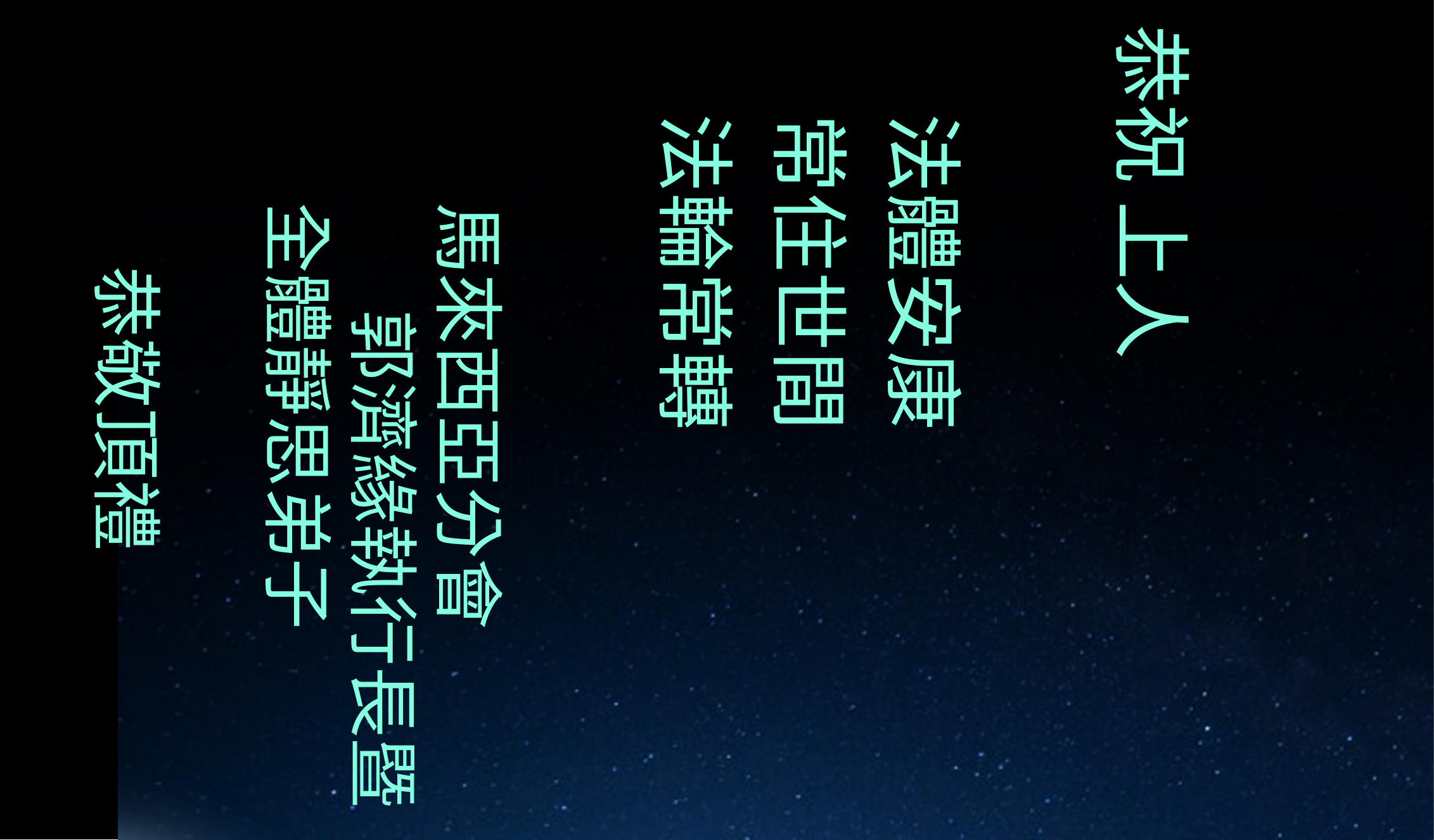

恭祝 上人
     法體安康
     常住世間
     法輪常轉
          馬來西亞分會
　　　　郭濟緣執行長暨
          全體靜思弟子
              恭敬頂禮